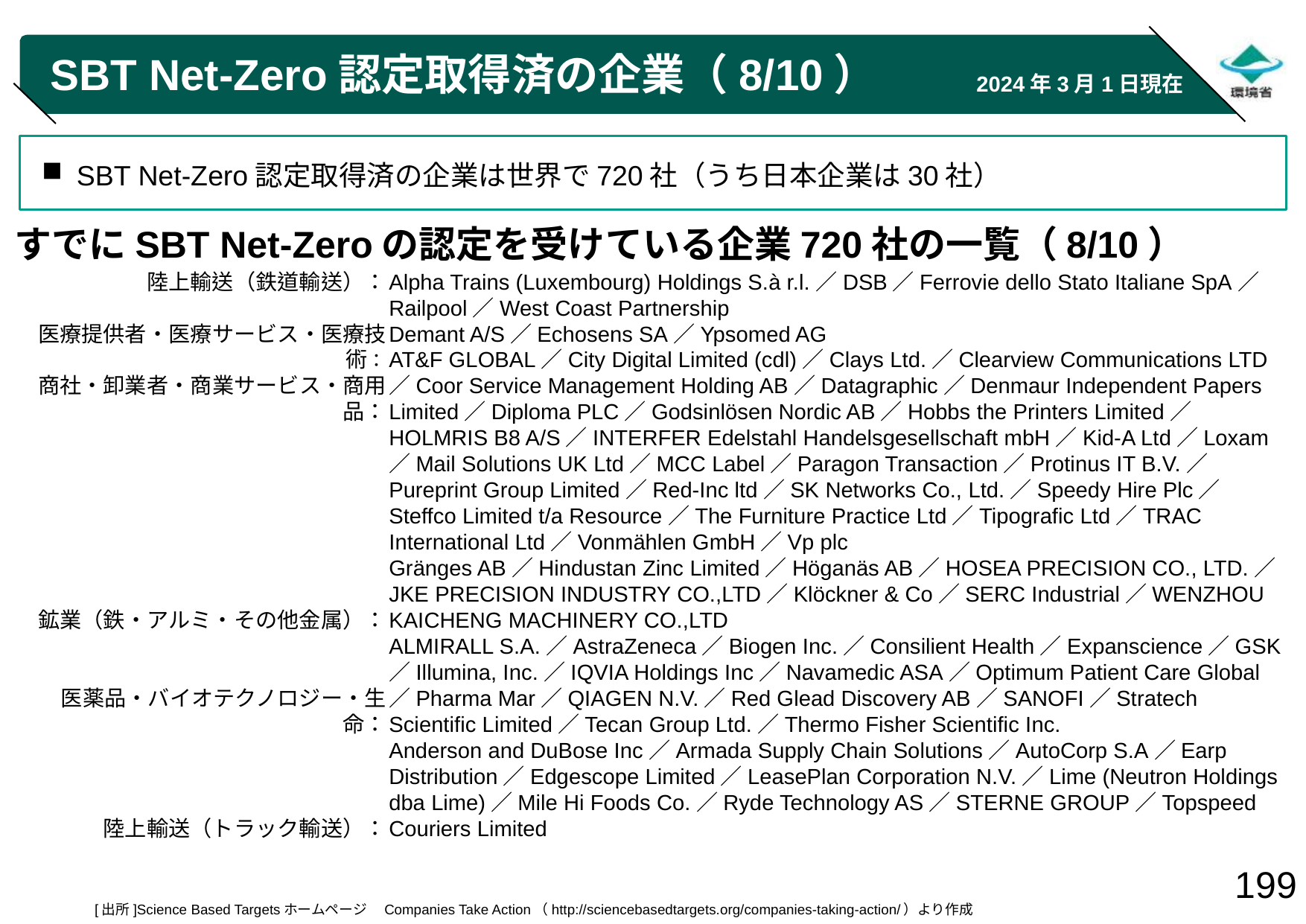

# SBT Net-Zero認定取得済の企業（8/10）
2024年3月1日現在
SBT Net-Zero認定取得済の企業は世界で720社（うち日本企業は30社）
すでにSBT Net-Zeroの認定を受けている企業720社の一覧（8/10）
陸上輸送（鉄道輸送）：

医療提供者・医療サービス・医療技術：
商社・卸業者・商業サービス・商用品：

鉱業（鉄・アルミ・その他金属）：

医薬品・バイオテクノロジー・生命：

陸上輸送（トラック輸送）：

Alpha Trains (Luxembourg) Holdings S.à r.l.／DSB／Ferrovie dello Stato Italiane SpA／Railpool／West Coast Partnership
Demant A/S／Echosens SA／Ypsomed AG
AT&F GLOBAL／City Digital Limited (cdl)／Clays Ltd.／Clearview Communications LTD／Coor Service Management Holding AB／Datagraphic／Denmaur Independent Papers Limited／Diploma PLC／Godsinlösen Nordic AB／Hobbs the Printers Limited／HOLMRIS B8 A/S／INTERFER Edelstahl Handelsgesellschaft mbH／Kid-A Ltd／Loxam／Mail Solutions UK Ltd／MCC Label／Paragon Transaction／Protinus IT B.V.／Pureprint Group Limited／Red-Inc ltd／SK Networks Co., Ltd.／Speedy Hire Plc／Steffco Limited t/a Resource／The Furniture Practice Ltd／Tipografic Ltd／TRAC International Ltd／Vonmählen GmbH／Vp plc
Gränges AB／Hindustan Zinc Limited／Höganäs AB／HOSEA PRECISION CO., LTD.／JKE PRECISION INDUSTRY CO.,LTD／Klöckner & Co／SERC Industrial／WENZHOU KAICHENG MACHINERY CO.,LTD
ALMIRALL S.A.／AstraZeneca／Biogen Inc.／Consilient Health／Expanscience／GSK／Illumina, Inc.／IQVIA Holdings Inc／Navamedic ASA／Optimum Patient Care Global／Pharma Mar／QIAGEN N.V.／Red Glead Discovery AB／SANOFI／Stratech Scientific Limited／Tecan Group Ltd.／Thermo Fisher Scientific Inc.
Anderson and DuBose Inc／Armada Supply Chain Solutions／AutoCorp S.A／Earp Distribution／Edgescope Limited／LeasePlan Corporation N.V.／Lime (Neutron Holdings dba Lime)／Mile Hi Foods Co.／Ryde Technology AS／STERNE GROUP／Topspeed Couriers Limited

[出所]Science Based Targetsホームページ　Companies Take Action（http://sciencebasedtargets.org/companies-taking-action/）より作成